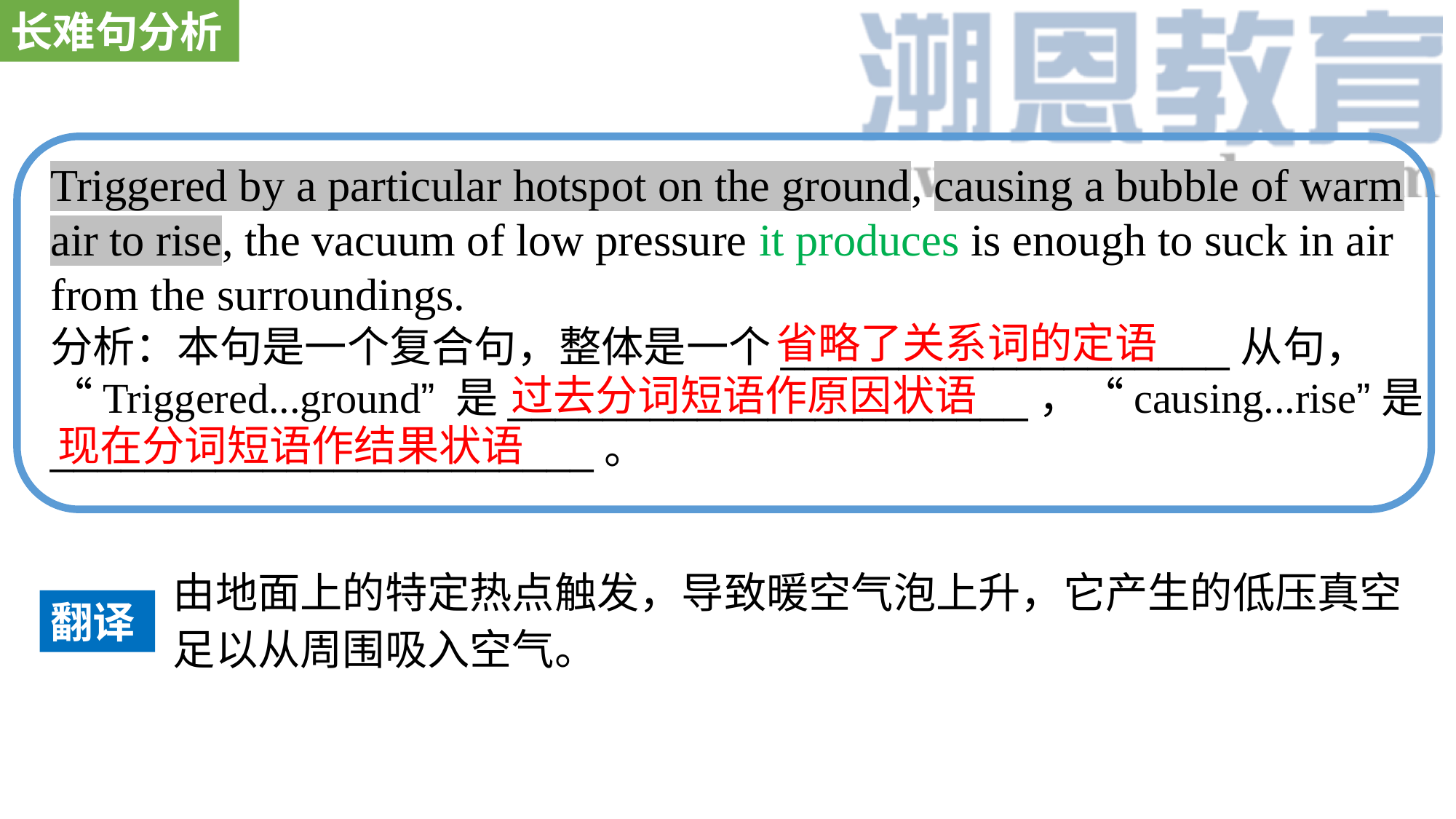

长难句分析

Triggered by a particular hotspot on the ground, causing a bubble of warm air to rise, the vacuum of low pressure it produces is enough to suck in air from the surroundings.
分析：本句是一个复合句，整体是一个___________________从句， “Triggered...ground” 是______________________，“causing...rise”是_______________________。
省略了关系词的定语
过去分词短语作原因状语
现在分词短语作结果状语
由地面上的特定热点触发，导致暖空气泡上升，它产生的低压真空足以从周围吸入空气。
翻译